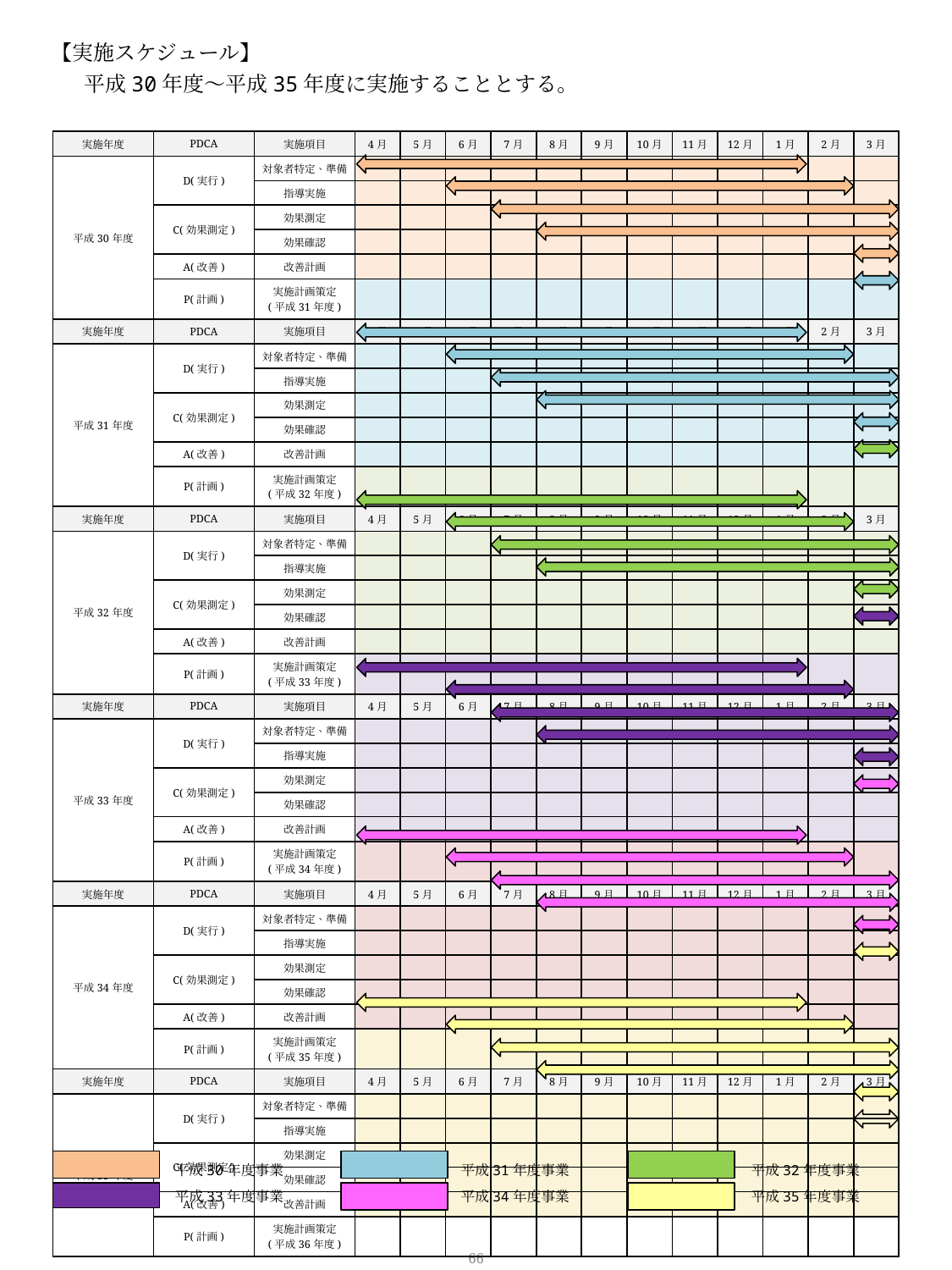

【実施スケジュール】
　平成30年度～平成35年度に実施することとする。
| 実施年度 | PDCA | 実施項目 | 4月 | 5月 | 6月 | 7月 | 8月 | 9月 | 10月 | 11月 | 12月 | 1月 | 2月 | 3月 |
| --- | --- | --- | --- | --- | --- | --- | --- | --- | --- | --- | --- | --- | --- | --- |
| 平成30年度 | D(実行) | 対象者特定、準備 |  |  |  |  |  |  |  |  |  |  |  |  |
|  |  | 指導実施 |  |  |  |  |  |  |  |  |  |  |  |  |
|  | C(効果測定) | 効果測定 |  |  |  |  |  |  |  |  |  |  |  |  |
|  |  | 効果確認 |  |  |  |  |  |  |  |  |  |  |  |  |
|  | A(改善) | 改善計画 |  |  |  |  |  |  |  |  |  |  |  |  |
|  | P(計画) | 実施計画策定 (平成31年度) |  |  |  |  |  |  |  |  |  |  |  |  |
| 実施年度 | PDCA | 実施項目 | 4月 | 5月 | 6月 | 7月 | 8月 | 9月 | 10月 | 11月 | 12月 | 1月 | 2月 | 3月 |
| 平成31年度 | D(実行) | 対象者特定、準備 |  |  |  |  |  |  |  |  |  |  |  |  |
|  |  | 指導実施 |  |  |  |  |  |  |  |  |  |  |  |  |
|  | C(効果測定) | 効果測定 |  |  |  |  |  |  |  |  |  |  |  |  |
|  |  | 効果確認 |  |  |  |  |  |  |  |  |  |  |  |  |
|  | A(改善) | 改善計画 |  |  |  |  |  |  |  |  |  |  |  |  |
|  | P(計画) | 実施計画策定 (平成32年度) |  |  |  |  |  |  |  |  |  |  |  |  |
| 実施年度 | PDCA | 実施項目 | 4月 | 5月 | 6月 | 7月 | 8月 | 9月 | 10月 | 11月 | 12月 | 1月 | 2月 | 3月 |
| 平成32年度 | D(実行) | 対象者特定、準備 |  |  |  |  |  |  |  |  |  |  |  |  |
|  |  | 指導実施 |  |  |  |  |  |  |  |  |  |  |  |  |
|  | C(効果測定) | 効果測定 |  |  |  |  |  |  |  |  |  |  |  |  |
|  |  | 効果確認 |  |  |  |  |  |  |  |  |  |  |  |  |
|  | A(改善) | 改善計画 |  |  |  |  |  |  |  |  |  |  |  |  |
|  | P(計画) | 実施計画策定 (平成33年度) |  |  |  |  |  |  |  |  |  |  |  |  |
| 実施年度 | PDCA | 実施項目 | 4月 | 5月 | 6月 | 7月 | 8月 | 9月 | 10月 | 11月 | 12月 | 1月 | 2月 | 3月 |
| 平成33年度 | D(実行) | 対象者特定、準備 |  |  |  |  |  |  |  |  |  |  |  |  |
|  |  | 指導実施 |  |  |  |  |  |  |  |  |  |  |  |  |
|  | C(効果測定) | 効果測定 |  |  |  |  |  |  |  |  |  |  |  |  |
|  |  | 効果確認 |  |  |  |  |  |  |  |  |  |  |  |  |
|  | A(改善) | 改善計画 |  |  |  |  |  |  |  |  |  |  |  |  |
|  | P(計画) | 実施計画策定 (平成34年度) |  |  |  |  |  |  |  |  |  |  |  |  |
| 実施年度 | PDCA | 実施項目 | 4月 | 5月 | 6月 | 7月 | 8月 | 9月 | 10月 | 11月 | 12月 | 1月 | 2月 | 3月 |
| 平成34年度 | D(実行) | 対象者特定、準備 |  |  |  |  |  |  |  |  |  |  |  |  |
|  |  | 指導実施 |  |  |  |  |  |  |  |  |  |  |  |  |
|  | C(効果測定) | 効果測定 |  |  |  |  |  |  |  |  |  |  |  |  |
|  |  | 効果確認 |  |  |  |  |  |  |  |  |  |  |  |  |
|  | A(改善) | 改善計画 |  |  |  |  |  |  |  |  |  |  |  |  |
|  | P(計画) | 実施計画策定 (平成35年度) |  |  |  |  |  |  |  |  |  |  |  |  |
| 実施年度 | PDCA | 実施項目 | 4月 | 5月 | 6月 | 7月 | 8月 | 9月 | 10月 | 11月 | 12月 | 1月 | 2月 | 3月 |
| 平成35年度 | D(実行) | 対象者特定、準備 |  |  |  |  |  |  |  |  |  |  |  |  |
|  |  | 指導実施 |  |  |  |  |  |  |  |  |  |  |  |  |
|  | C(効果測定) | 効果測定 |  |  |  |  |  |  |  |  |  |  |  |  |
|  |  | 効果確認 |  |  |  |  |  |  |  |  |  |  |  |  |
|  | A(改善) | 改善計画 |  |  |  |  |  |  |  |  |  |  |  |  |
|  | P(計画) | 実施計画策定 (平成36年度) |  |  |  |  |  |  |  |  |  |  |  |  |

平成30年度事業

平成31年度事業

平成32年度事業
平成33年度事業
平成34年度事業
平成35年度事業

66